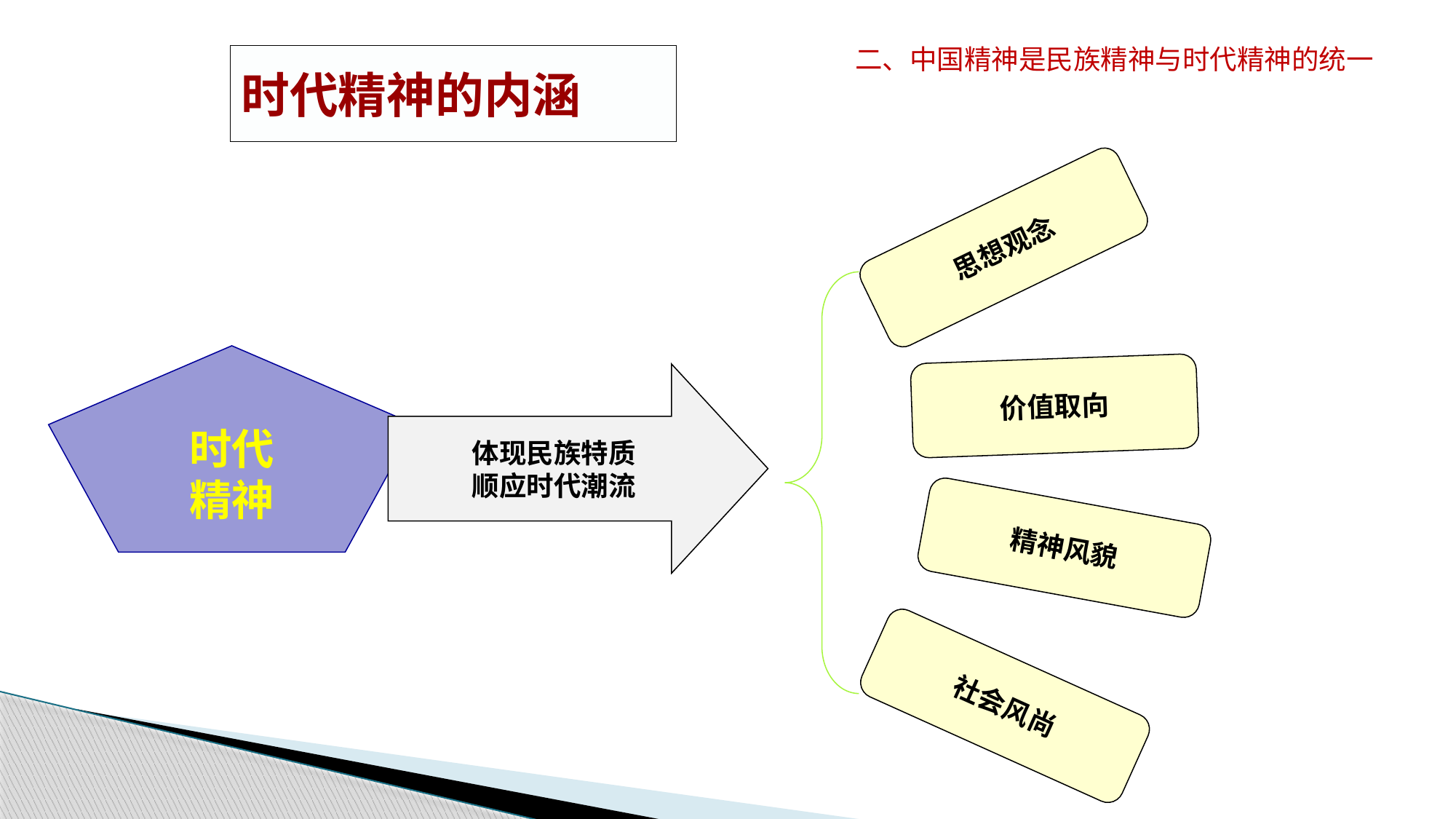

二、中国精神是民族精神与时代精神的统一
时代精神的内涵
思想观念

时代
精神
价值取向
体现民族特质
顺应时代潮流
精神风貌
社会风尚